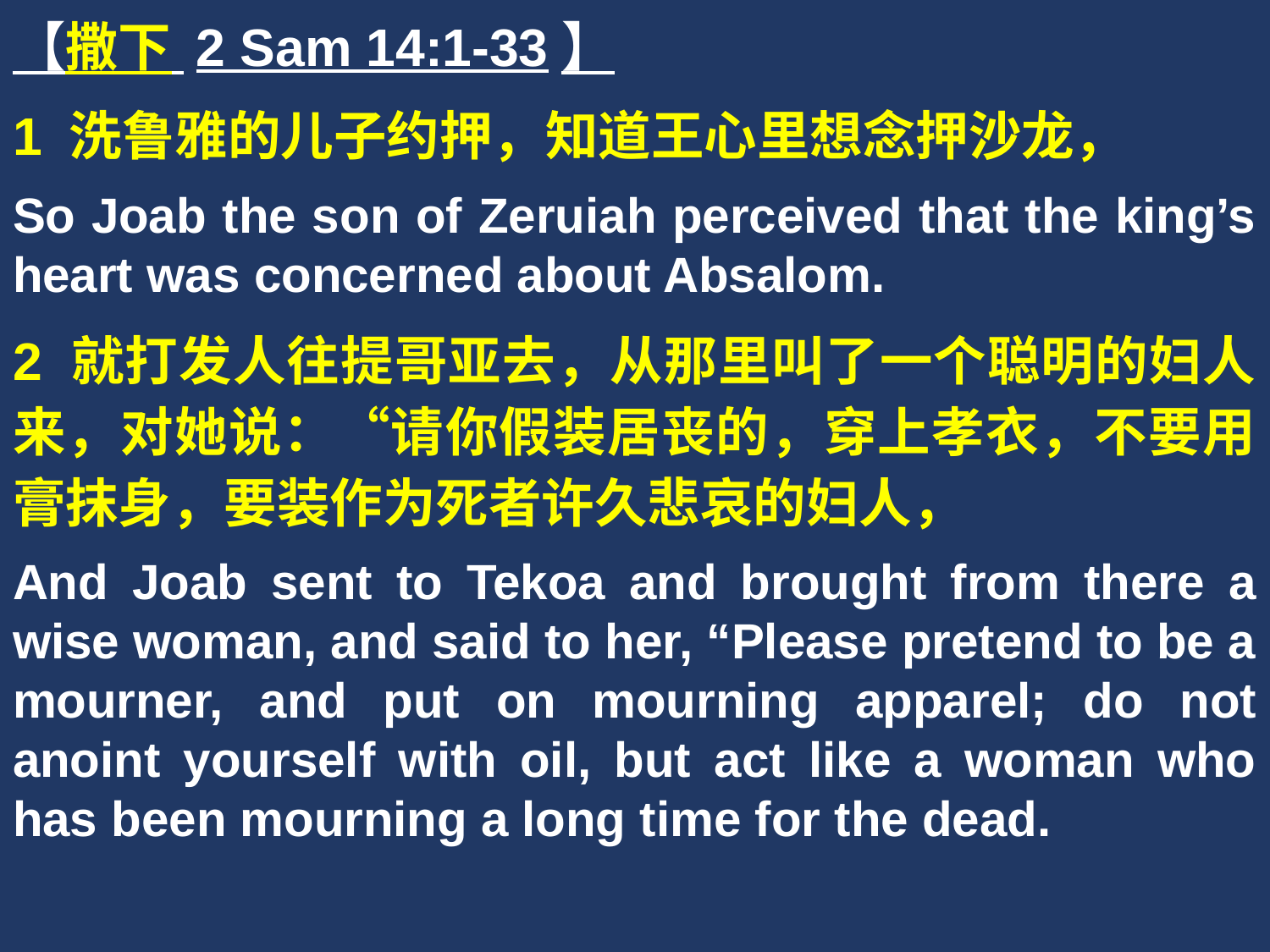

【撒下 2 Sam 14:1-33】
1 洗鲁雅的儿子约押，知道王心里想念押沙龙，
So Joab the son of Zeruiah perceived that the king’s heart was concerned about Absalom.
2 就打发人往提哥亚去，从那里叫了一个聪明的妇人来，对她说：“请你假装居丧的，穿上孝衣，不要用膏抹身，要装作为死者许久悲哀的妇人，
And Joab sent to Tekoa and brought from there a wise woman, and said to her, “Please pretend to be a mourner, and put on mourning apparel; do not anoint yourself with oil, but act like a woman who has been mourning a long time for the dead.